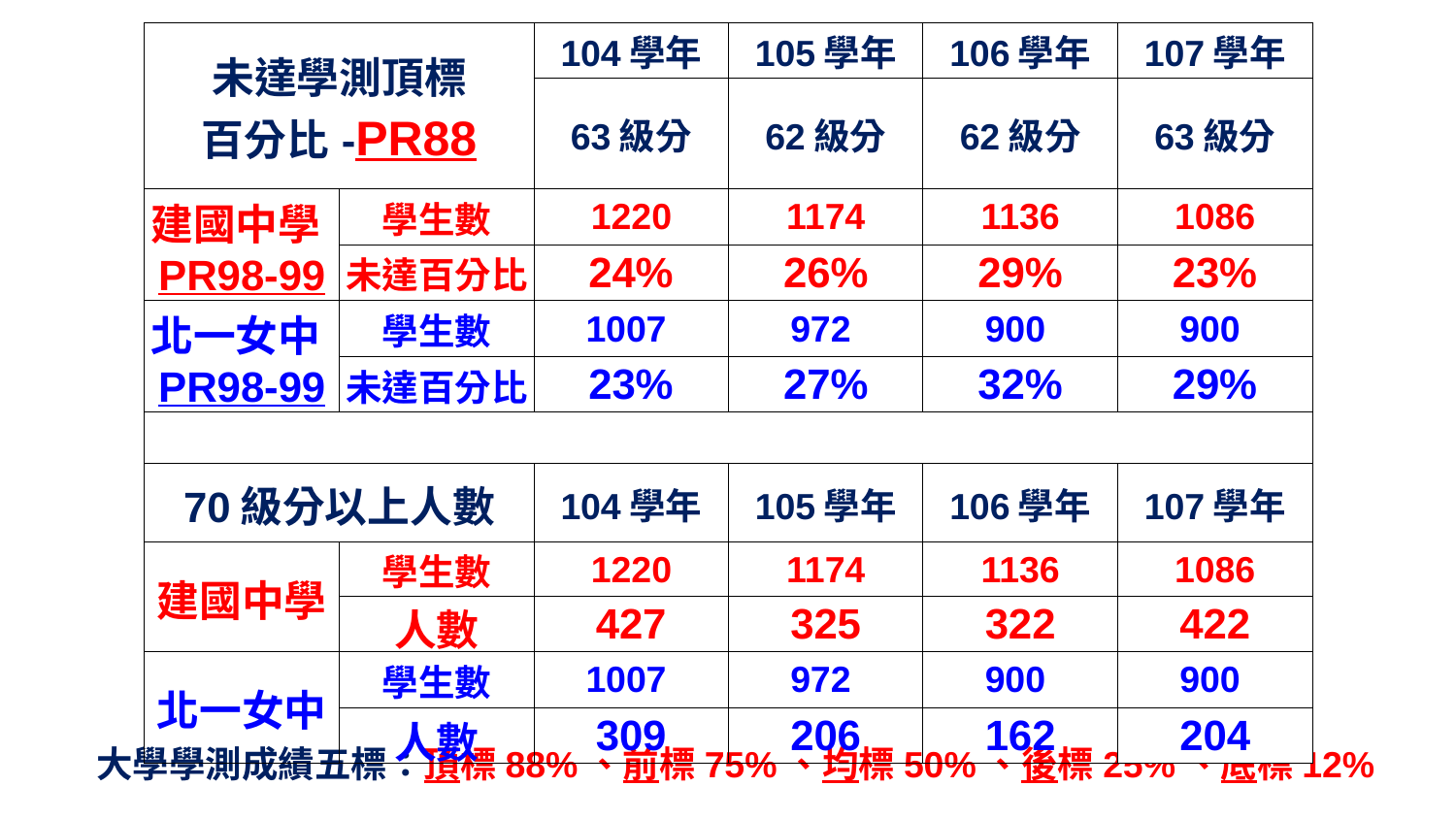

18
| 未達學測頂標 百分比-PR88 |  | 104學年 | 105學年 | 106學年 | 107學年 |
| --- | --- | --- | --- | --- | --- |
|  |  | 63級分 | 62級分 | 62級分 | 63級分 |
| 建國中學PR98-99 | 學生數 | 1220 | 1174 | 1136 | 1086 |
|  | 未達百分比 | 24% | 26% | 29% | 23% |
| 北一女中PR98-99 | 學生數 | 1007 | 972 | 900 | 900 |
|  | 未達百分比 | 23% | 27% | 32% | 29% |
|  |  |  |  |  |  |
| 70級分以上人數 |  | 104學年 | 105學年 | 106學年 | 107學年 |
| 建國中學 | 學生數 | 1220 | 1174 | 1136 | 1086 |
|  | 人數 | 427 | 325 | 322 | 422 |
| 北一女中 | 學生數 | 1007 | 972 | 900 | 900 |
|  | 人數 | 309 | 206 | 162 | 204 |
大學學測成績五標：頂標88%、前標75%、均標50%、後標25%、底標12%